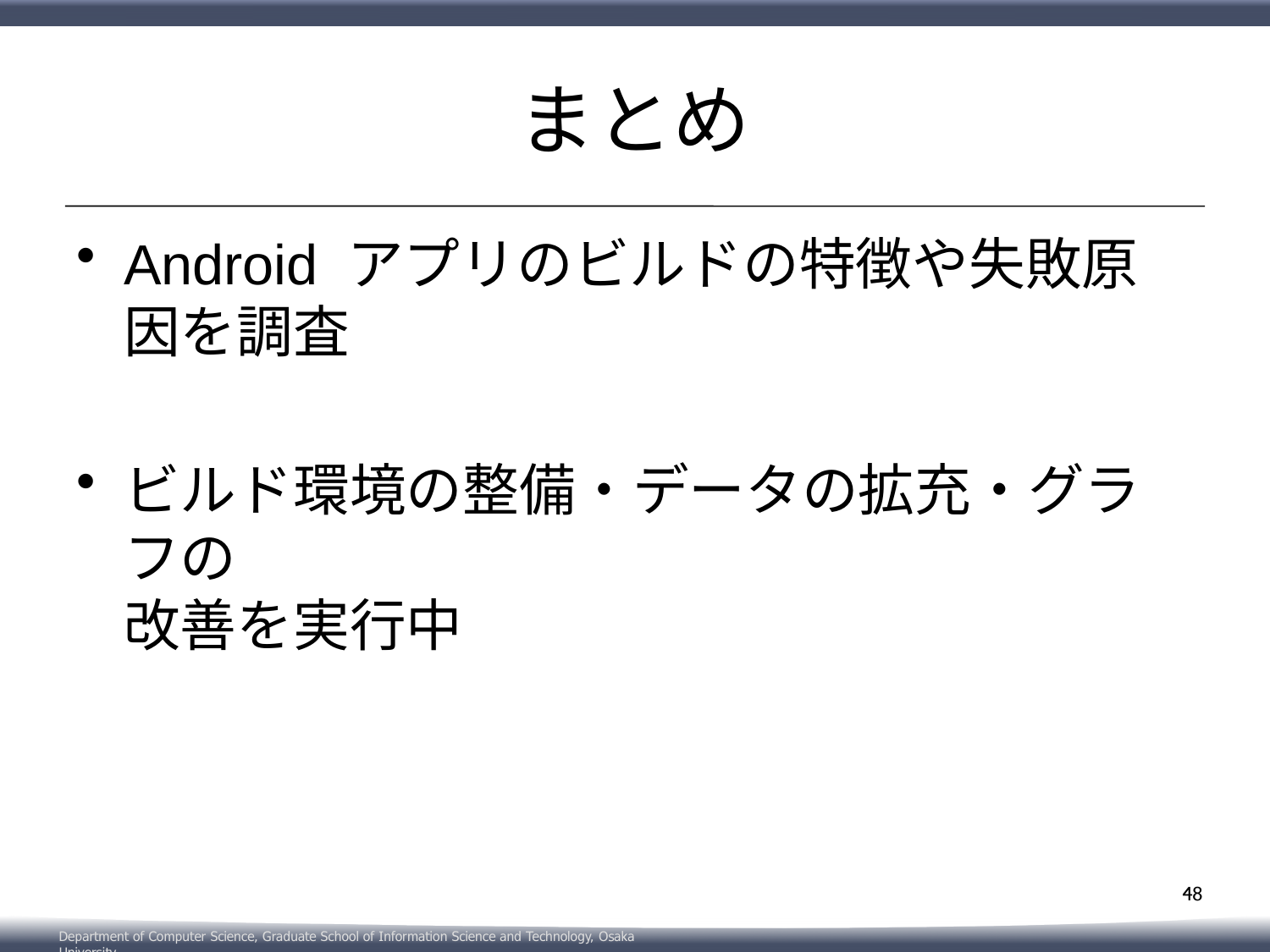

# まとめ
Android アプリのビルドの特徴や失敗原因を調査

ビルド環境の整備・データの拡充・グラフの
改善を実行中

48